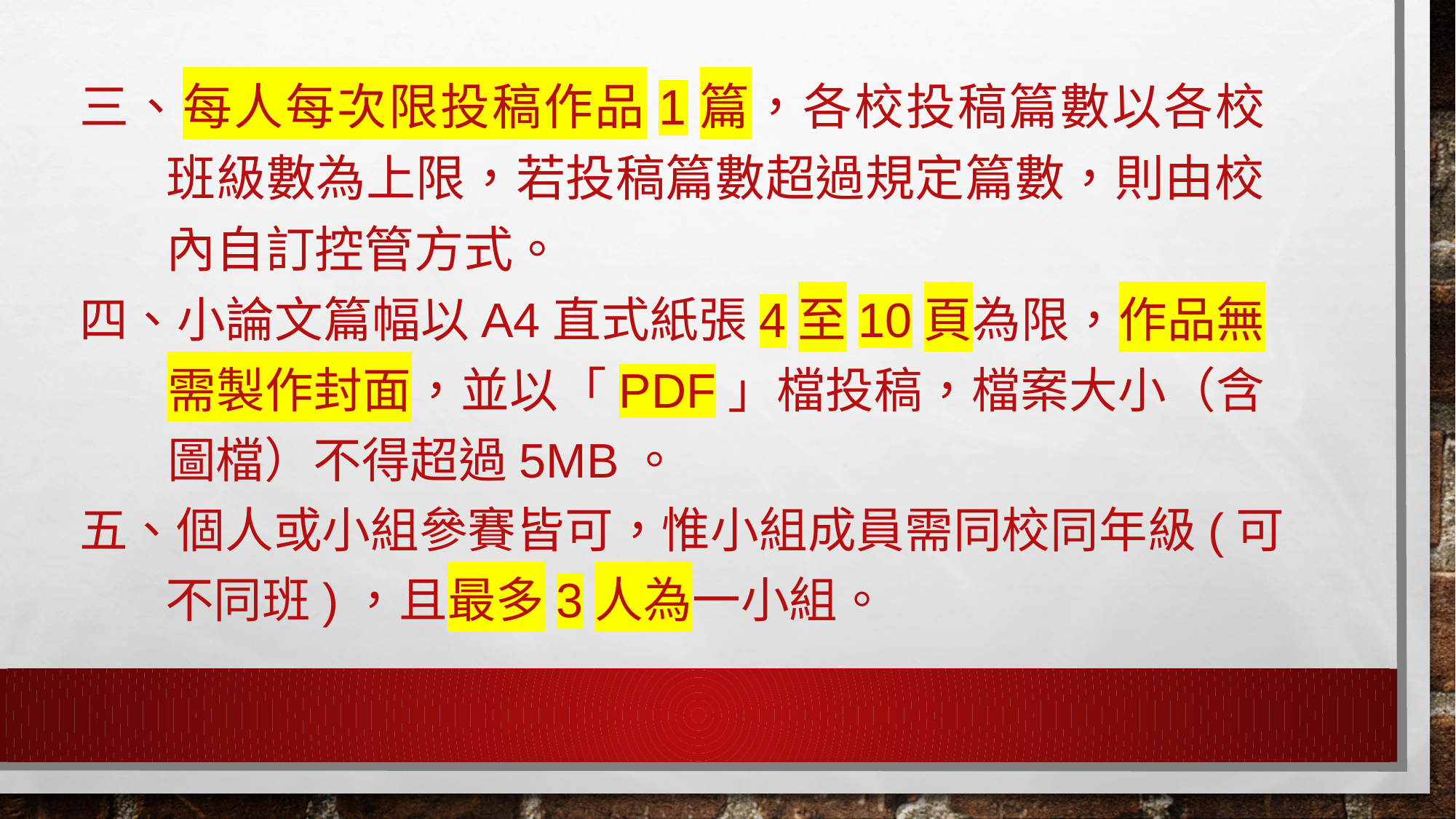

三、每人每次限投稿作品1篇，各校投稿篇數以各校班級數為上限，若投稿篇數超過規定篇數，則由校內自訂控管方式。
四、小論文篇幅以A4直式紙張4至10頁為限，作品無需製作封面，並以「PDF」檔投稿，檔案大小（含圖檔）不得超過5MB。
# 五、個人或小組參賽皆可，惟小組成員需同校同年級(可不同班)，且最多3人為一小組。